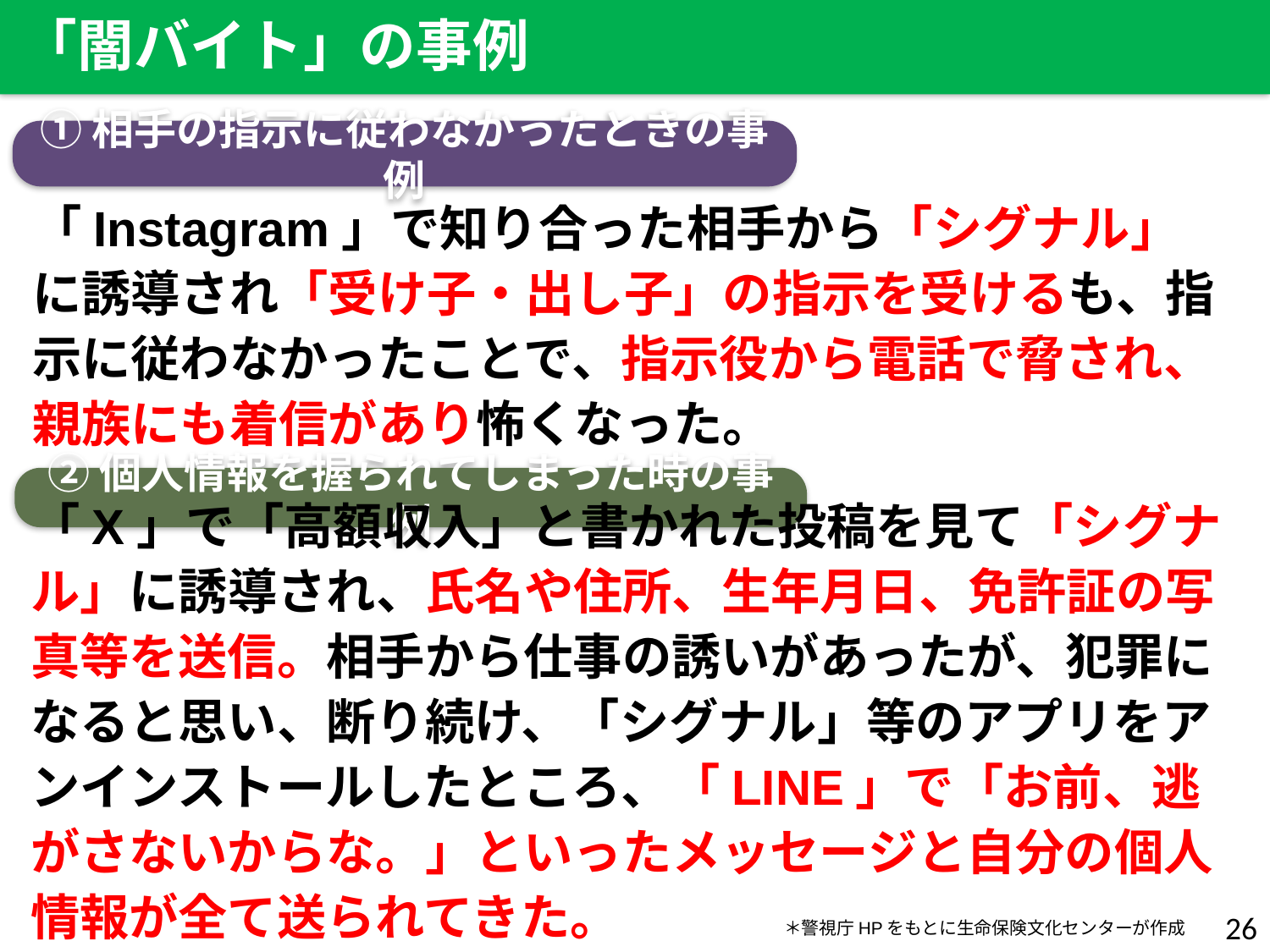

「闇バイト」の事例

①相手の指示に従わなかったときの事例
「Instagram」で知り合った相手から「シグナル」に誘導され「受け子・出し子」の指示を受けるも、指示に従わなかったことで、指示役から電話で脅され、親族にも着信があり怖くなった。
②個人情報を握られてしまった時の事例
「X」で「高額収入」と書かれた投稿を見て「シグナル」に誘導され、氏名や住所、生年月日、免許証の写真等を送信。相手から仕事の誘いがあったが、犯罪になると思い、断り続け、「シグナル」等のアプリをアンインストールしたところ、「LINE」で「お前、逃がさないからな。」といったメッセージと自分の個人情報が全て送られてきた。
26
＊警視庁HPをもとに生命保険文化センターが作成